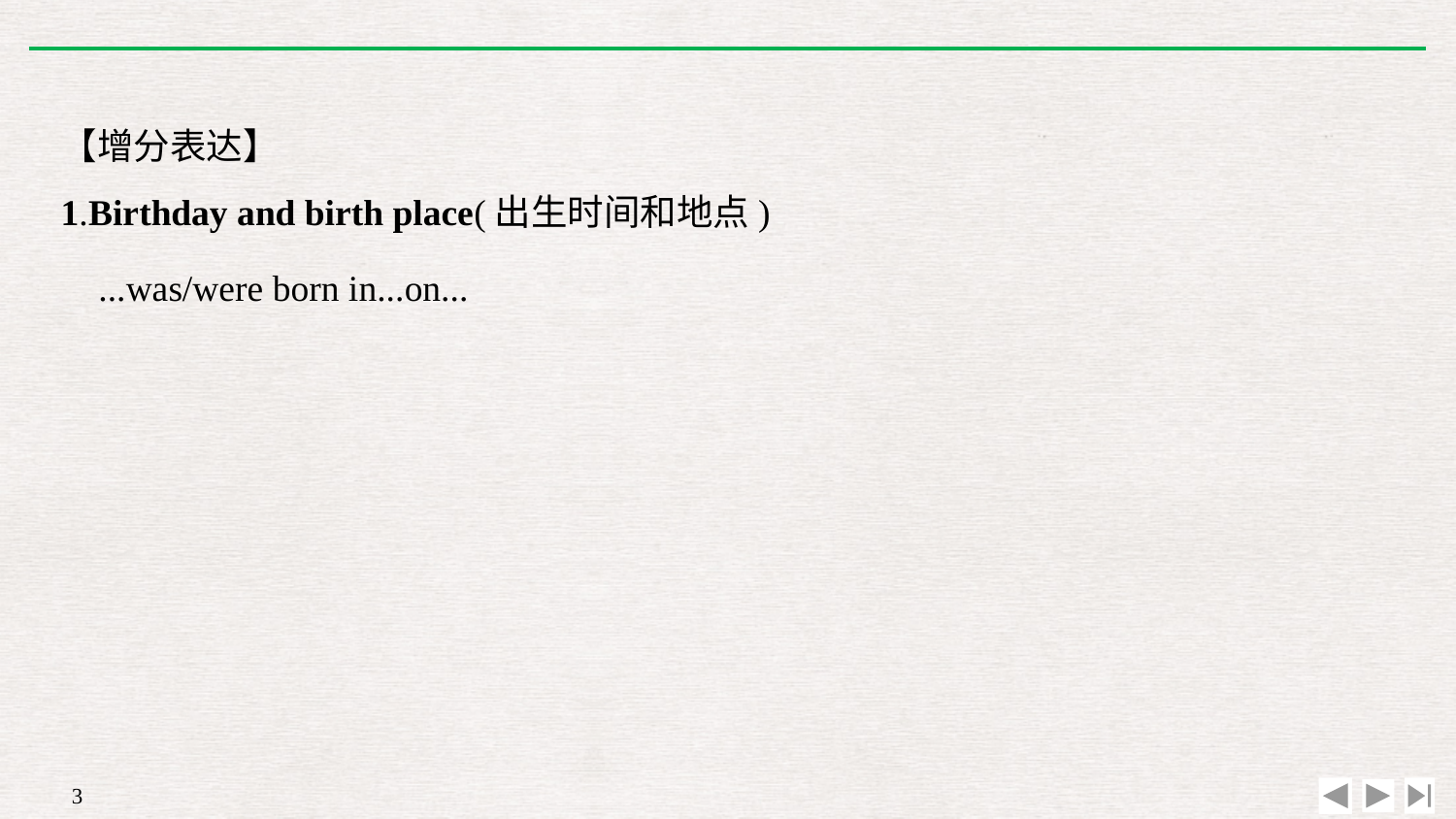

【增分表达】
1.Birthday and birth place(出生时间和地点)
...was/were born in...on...